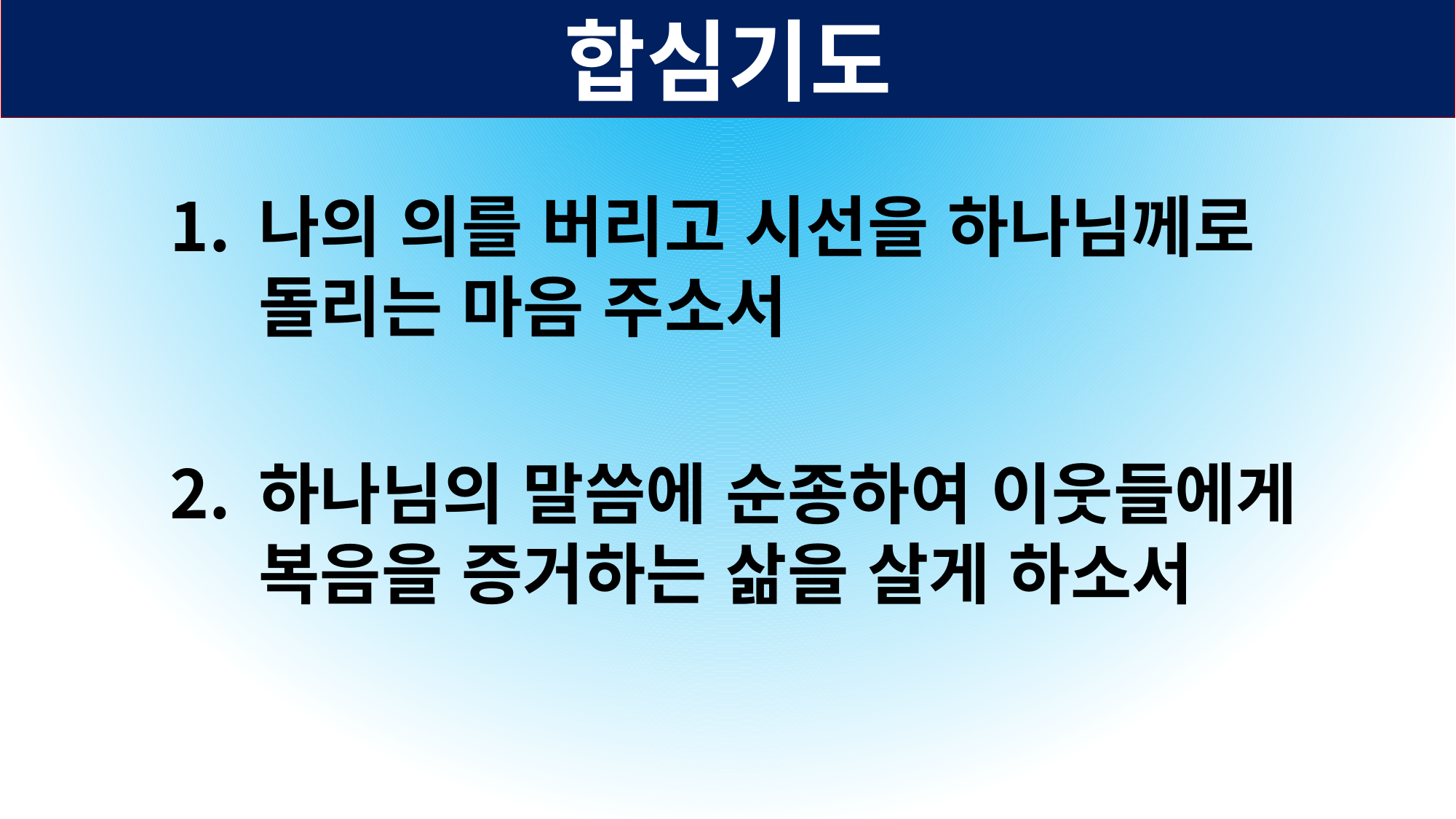

합심기도
나의 의를 버리고 시선을 하나님께로 돌리는 마음 주소서

하나님의 말씀에 순종하여 이웃들에게 복음을 증거하는 삶을 살게 하소서